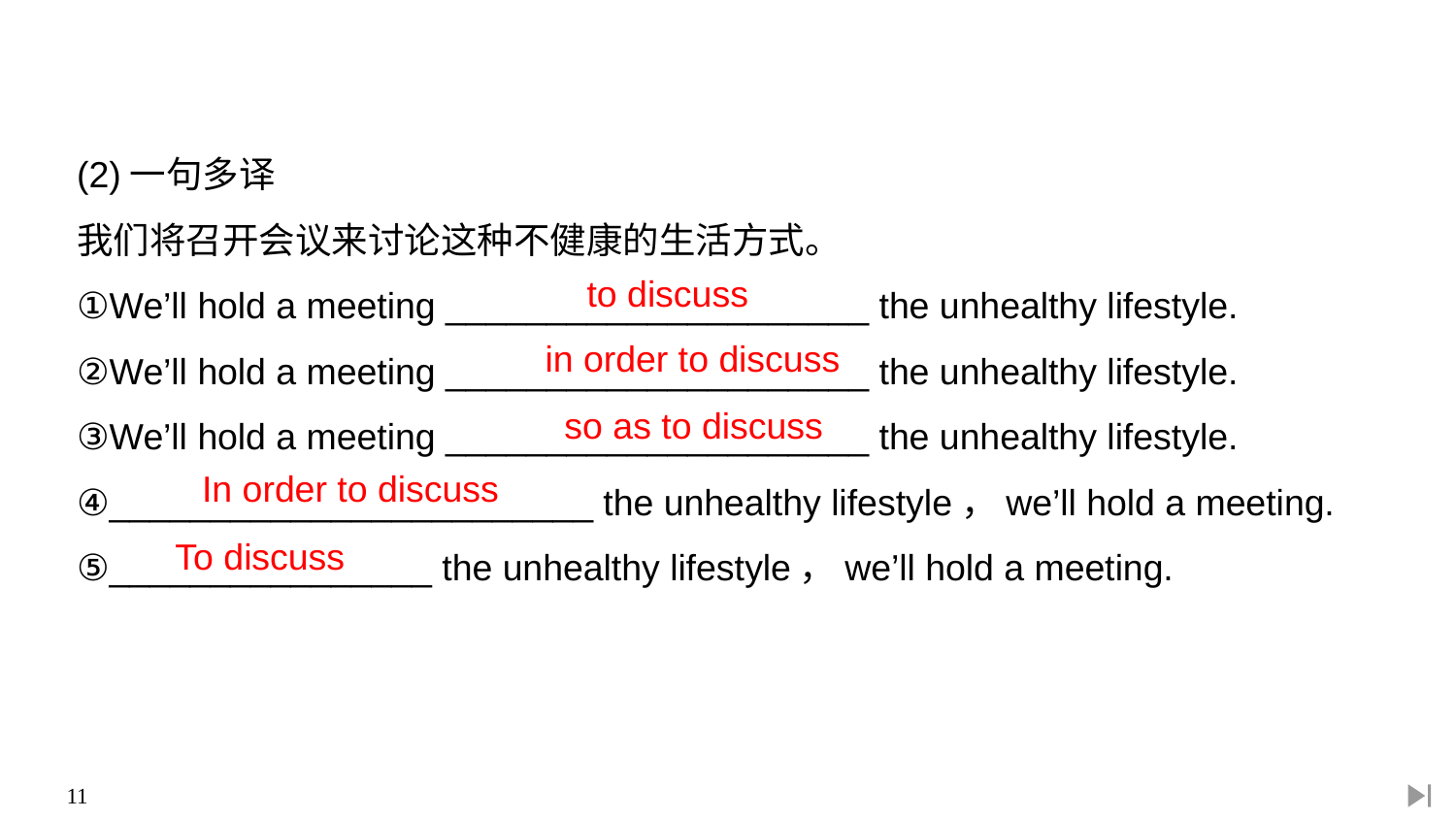

(2)一句多译
我们将召开会议来讨论这种不健康的生活方式。
①We’ll hold a meeting _____________________ the unhealthy lifestyle.
②We’ll hold a meeting _____________________ the unhealthy lifestyle.
③We’ll hold a meeting _____________________ the unhealthy lifestyle.
④________________________ the unhealthy lifestyle，we’ll hold a meeting.
⑤________________ the unhealthy lifestyle，we’ll hold a meeting.
to discuss
in order to discuss
so as to discuss
In order to discuss
To discuss